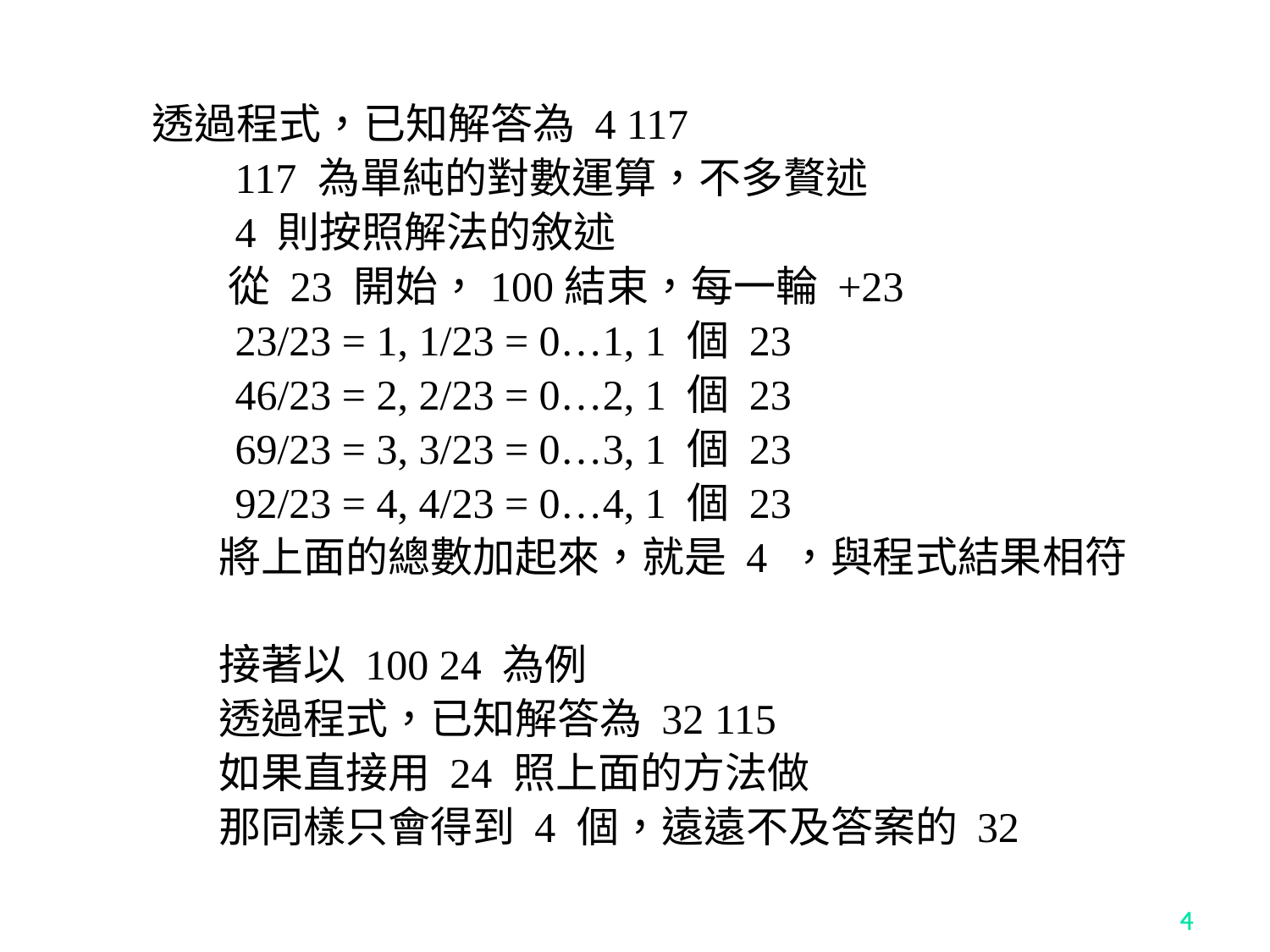

透過程式，已知解答為 4 117
                117 為單純的對數運算，不多贅述
                4 則按照解法的敘述
                從 23 開始，100結束，每一輪 +23
                23/23 = 1, 1/23 = 0…1, 1 個 23
                46/23 = 2, 2/23 = 0…2, 1 個 23
                69/23 = 3, 3/23 = 0…3, 1 個 23
                92/23 = 4, 4/23 = 0…4, 1 個 23
               將上面的總數加起來，就是 4 ，與程式結果相符

               接著以 100 24 為例
               透過程式，已知解答為 32 115
               如果直接用 24 照上面的方法做
               那同樣只會得到 4 個，遠遠不及答案的 32
4